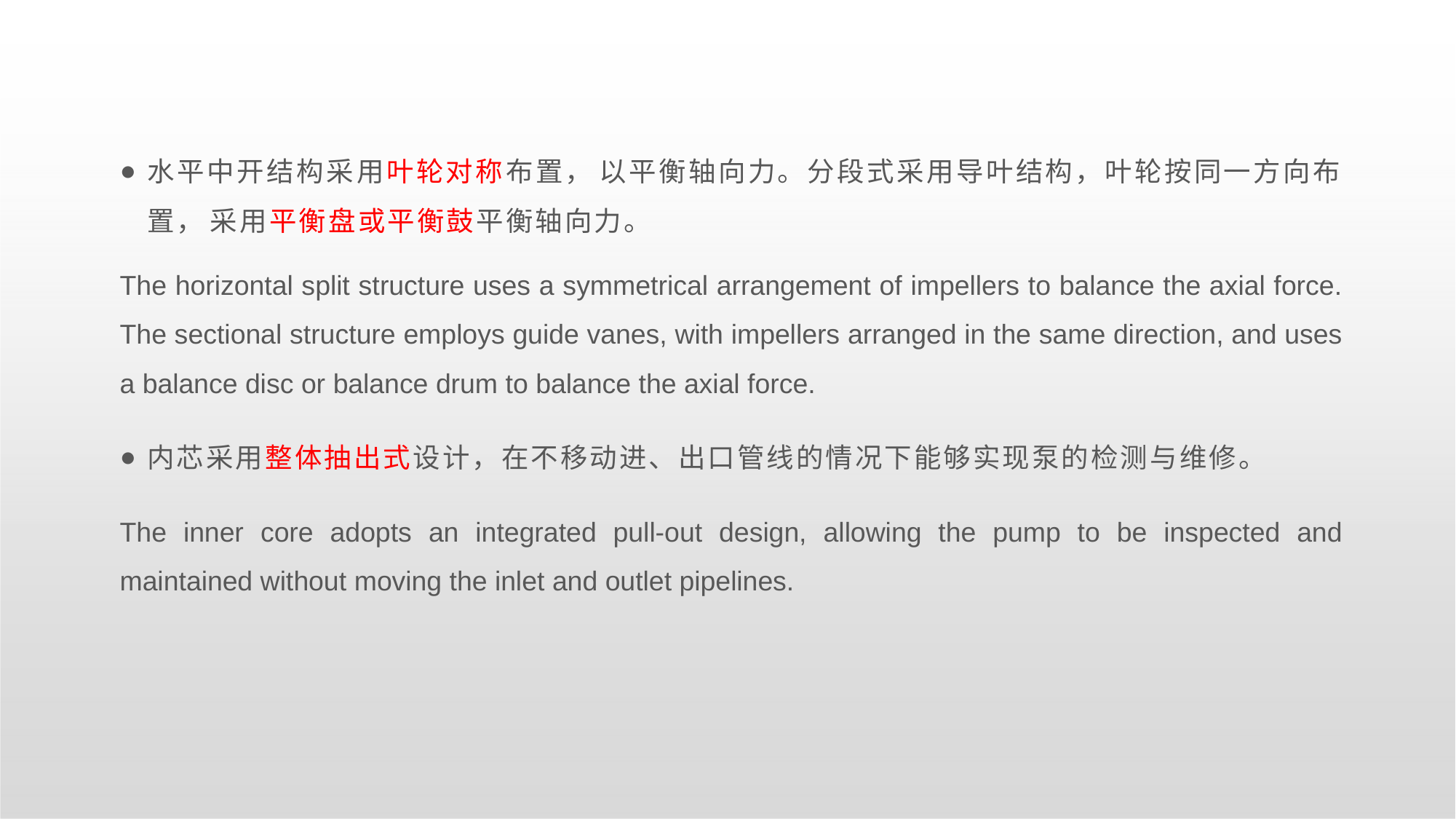

水平中开结构采用叶轮对称布置， 以平衡轴向力。分段式采用导叶结构，叶轮按同一方向布置， 采用平衡盘或平衡鼓平衡轴向力。
The horizontal split structure uses a symmetrical arrangement of impellers to balance the axial force. The sectional structure employs guide vanes, with impellers arranged in the same direction, and uses a balance disc or balance drum to balance the axial force.
内芯采用整体抽出式设计，在不移动进、出口管线的情况下能够实现泵的检测与维修。
The inner core adopts an integrated pull-out design, allowing the pump to be inspected and maintained without moving the inlet and outlet pipelines.